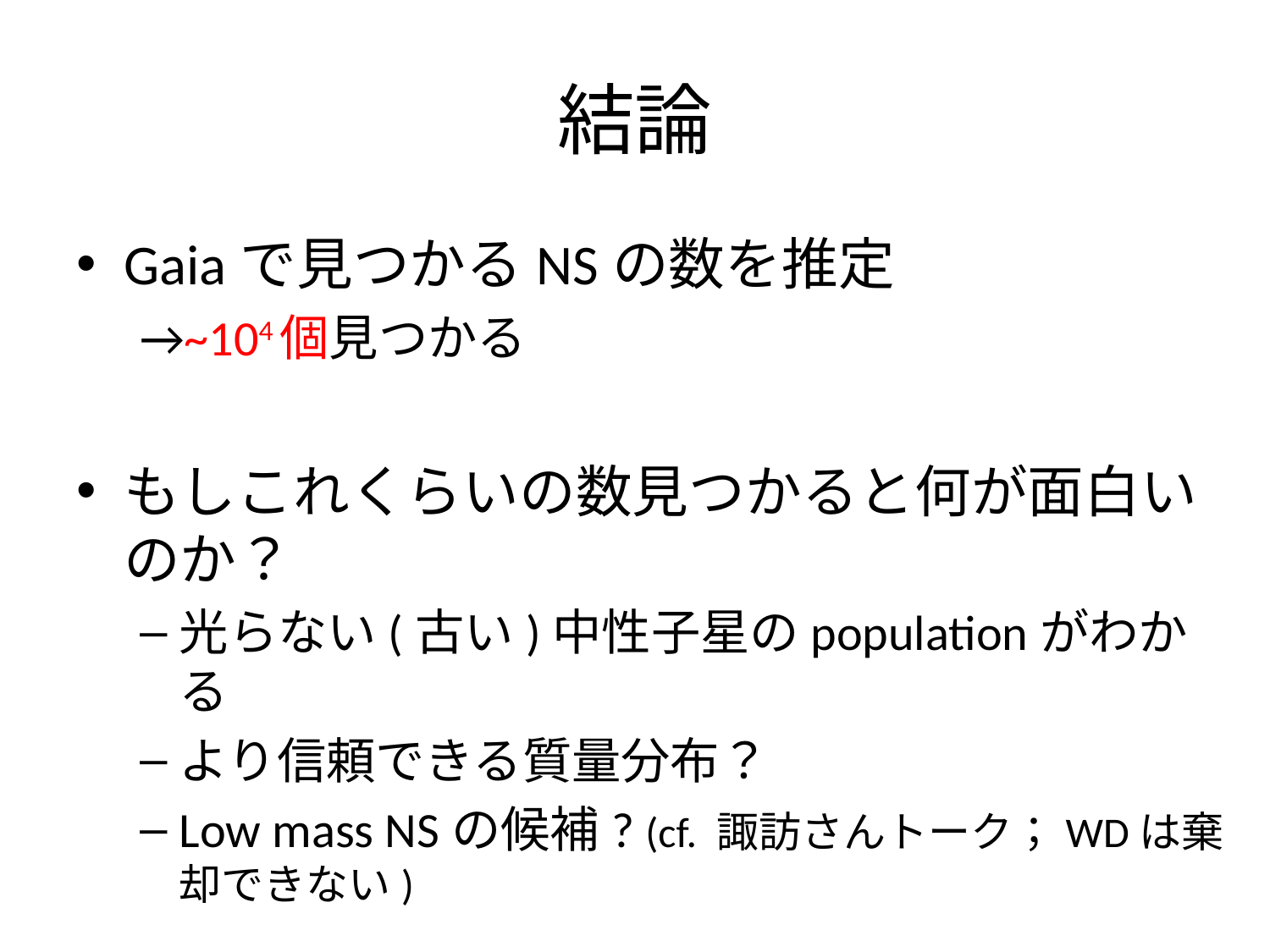

# 結論
Gaiaで見つかるNSの数を推定
→~104個見つかる

もしこれくらいの数見つかると何が面白いのか？
光らない(古い)中性子星のpopulationがわかる
より信頼できる質量分布？
Low mass NSの候補? (cf. 諏訪さんトーク；WDは棄却できない)